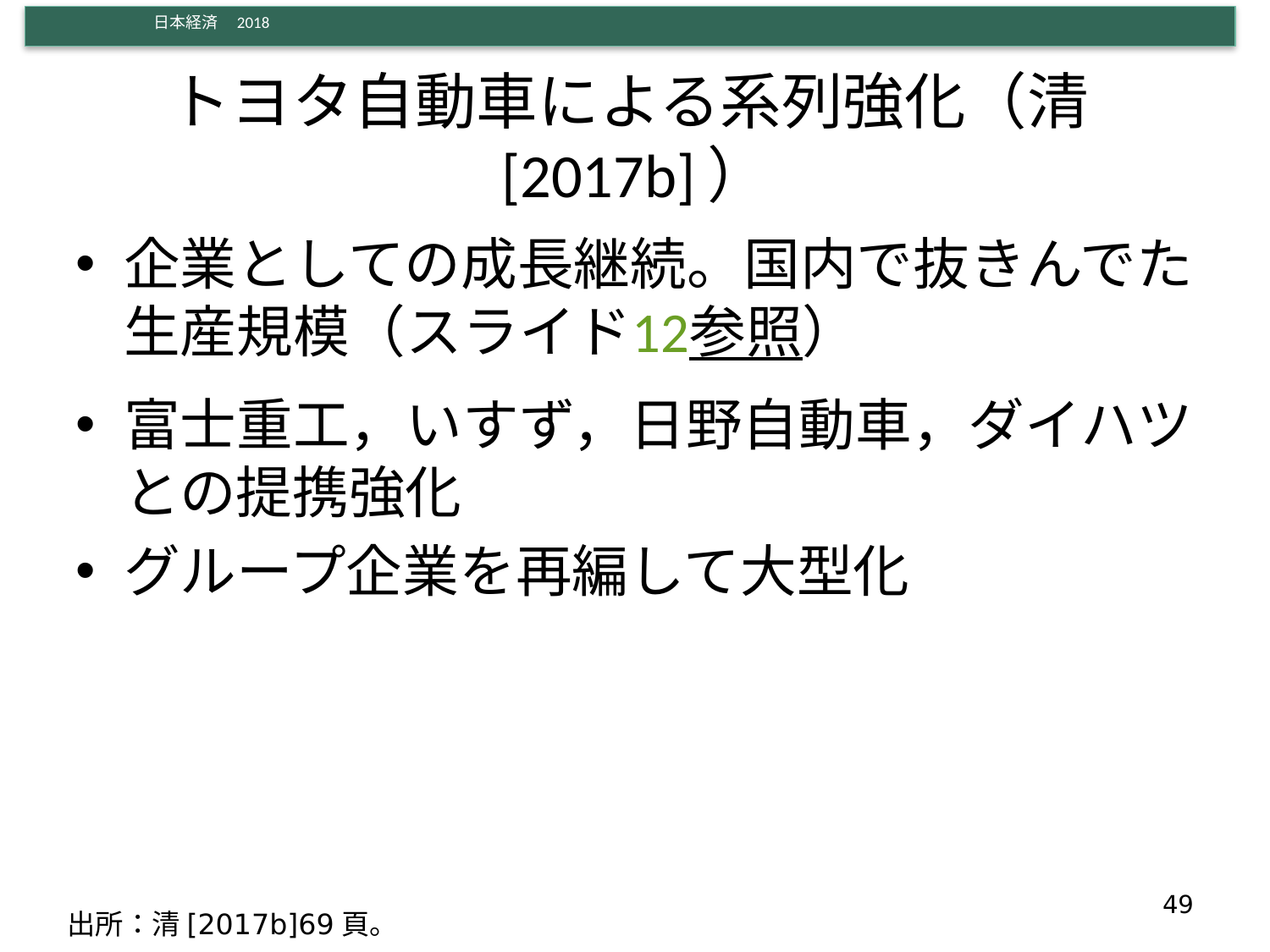

# トヨタ自動車による系列強化（清[2017b]）
企業としての成長継続。国内で抜きんでた生産規模（スライド12参照）
富士重工，いすず，日野自動車，ダイハツとの提携強化
グループ企業を再編して大型化

49
出所：清[2017b]69頁。